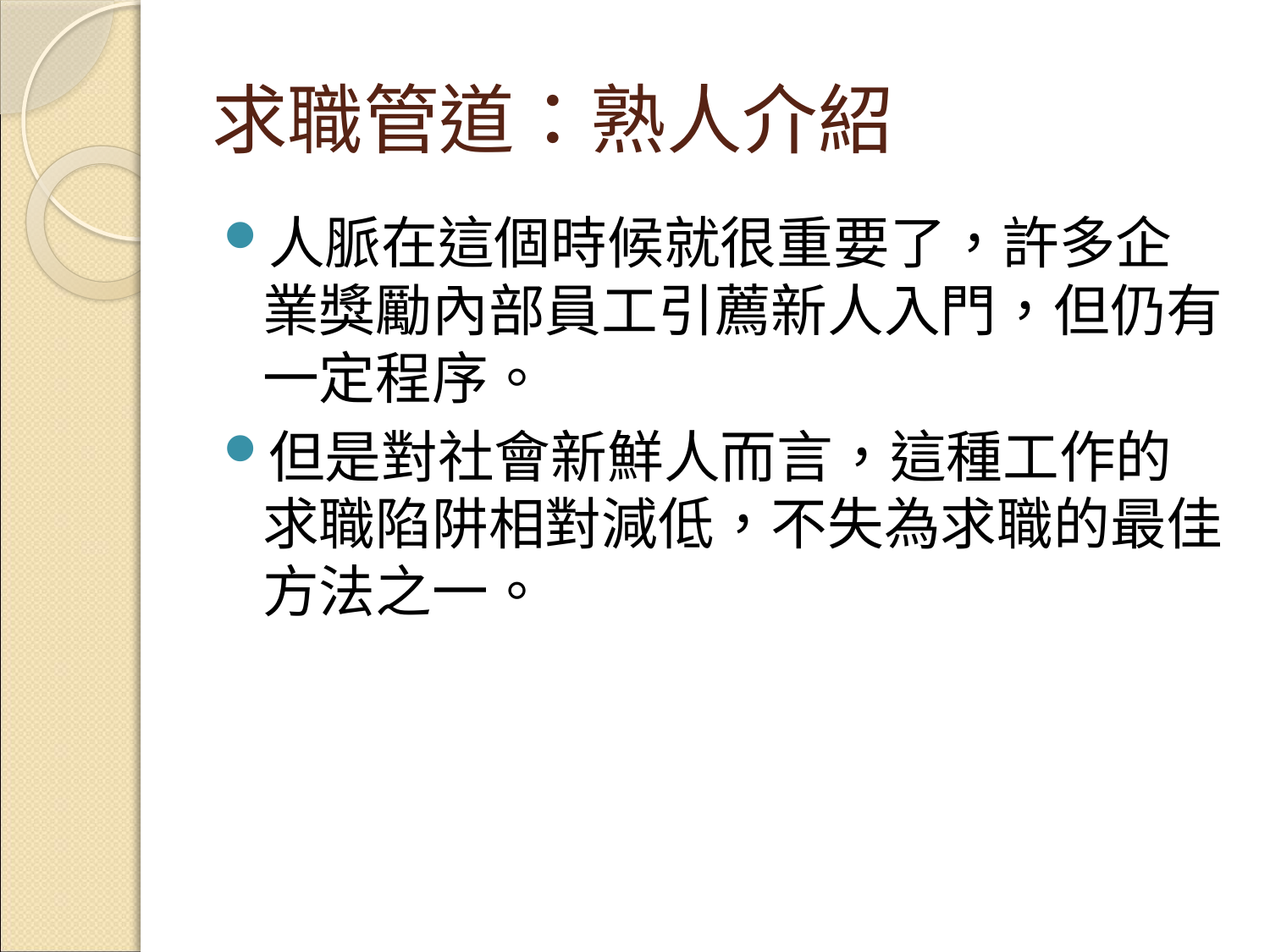

# 求職管道：熟人介紹
人脈在這個時候就很重要了，許多企業獎勵內部員工引薦新人入門，但仍有一定程序。
但是對社會新鮮人而言，這種工作的求職陷阱相對減低，不失為求職的最佳方法之一。